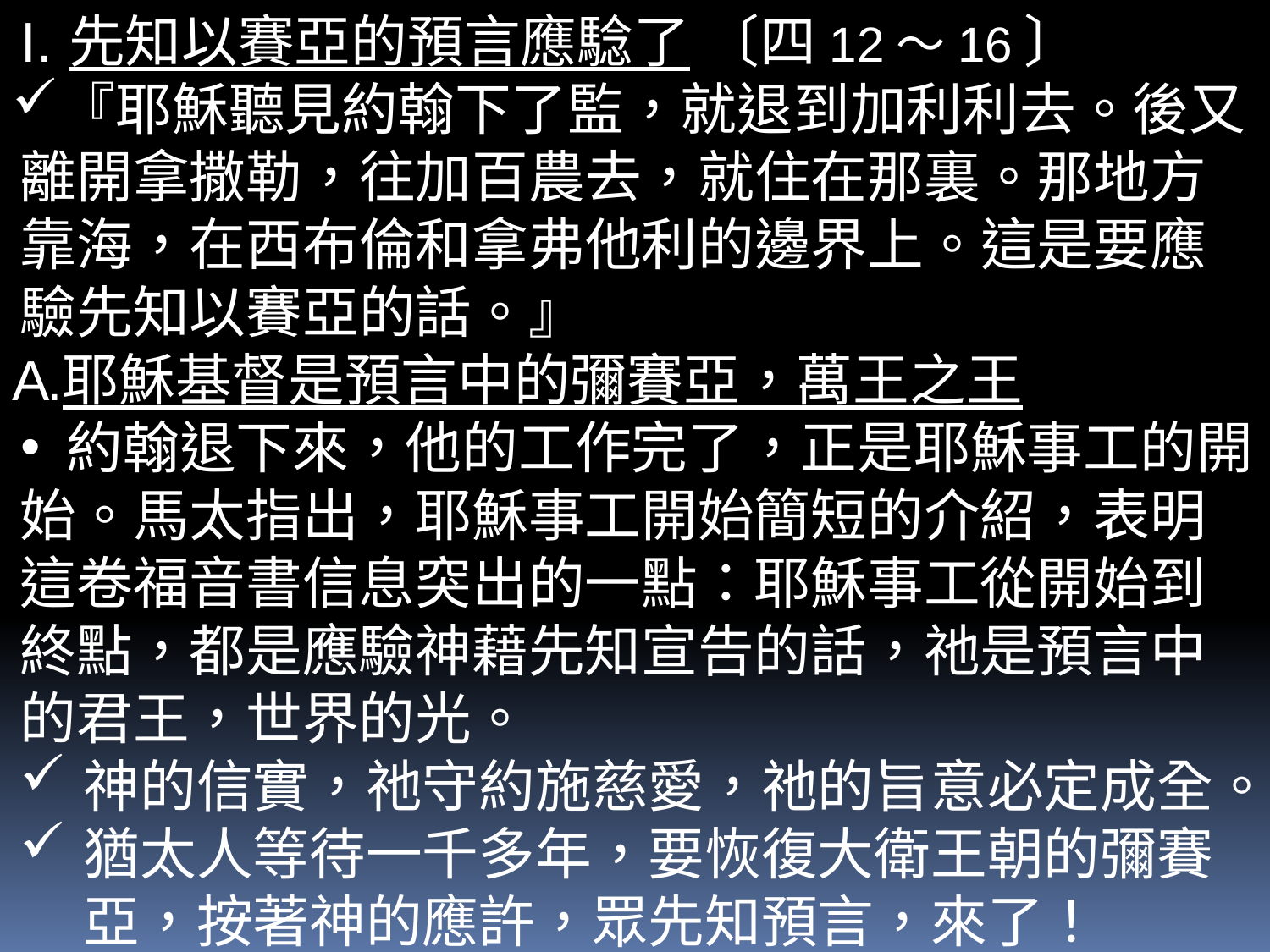

先知以賽亞的預言應騐了 〔四12～16〕
『耶穌聽見約翰下了監，就退到加利利去。後又離開拿撒勒，往加百農去，就住在那裏。那地方靠海，在西布倫和拿弗他利的邊界上。這是要應驗先知以賽亞的話。』
耶穌基督是預言中的彌賽亞，萬王之王
 約翰退下來，他的工作完了，正是耶穌事工的開始。馬太指出，耶穌事工開始簡短的介紹，表明這卷福音書信息突出的一點：耶穌事工從開始到終點，都是應驗神藉先知宣告的話，祂是預言中的君王，世界的光。
神的信實，祂守約施慈愛，祂的旨意必定成全。
猶太人等待一千多年，要恢復大衛王朝的彌賽亞，按著神的應許，眾先知預言，來了！